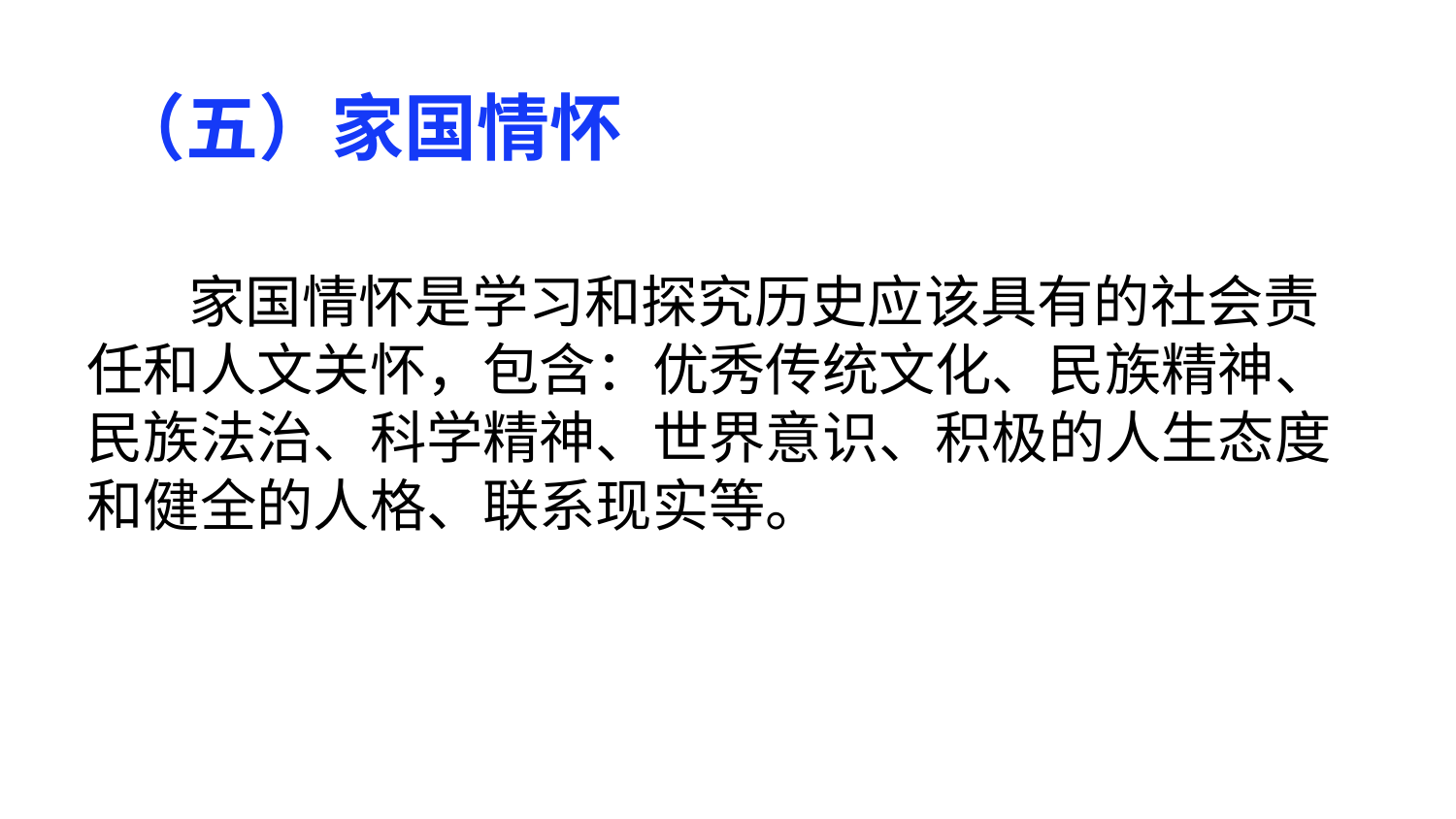

（五）家国情怀
       家国情怀是学习和探究历史应该具有的社会责任和人文关怀，包含：优秀传统文化、民族精神、民族法治、科学精神、世界意识、积极的人生态度和健全的人格、联系现实等。